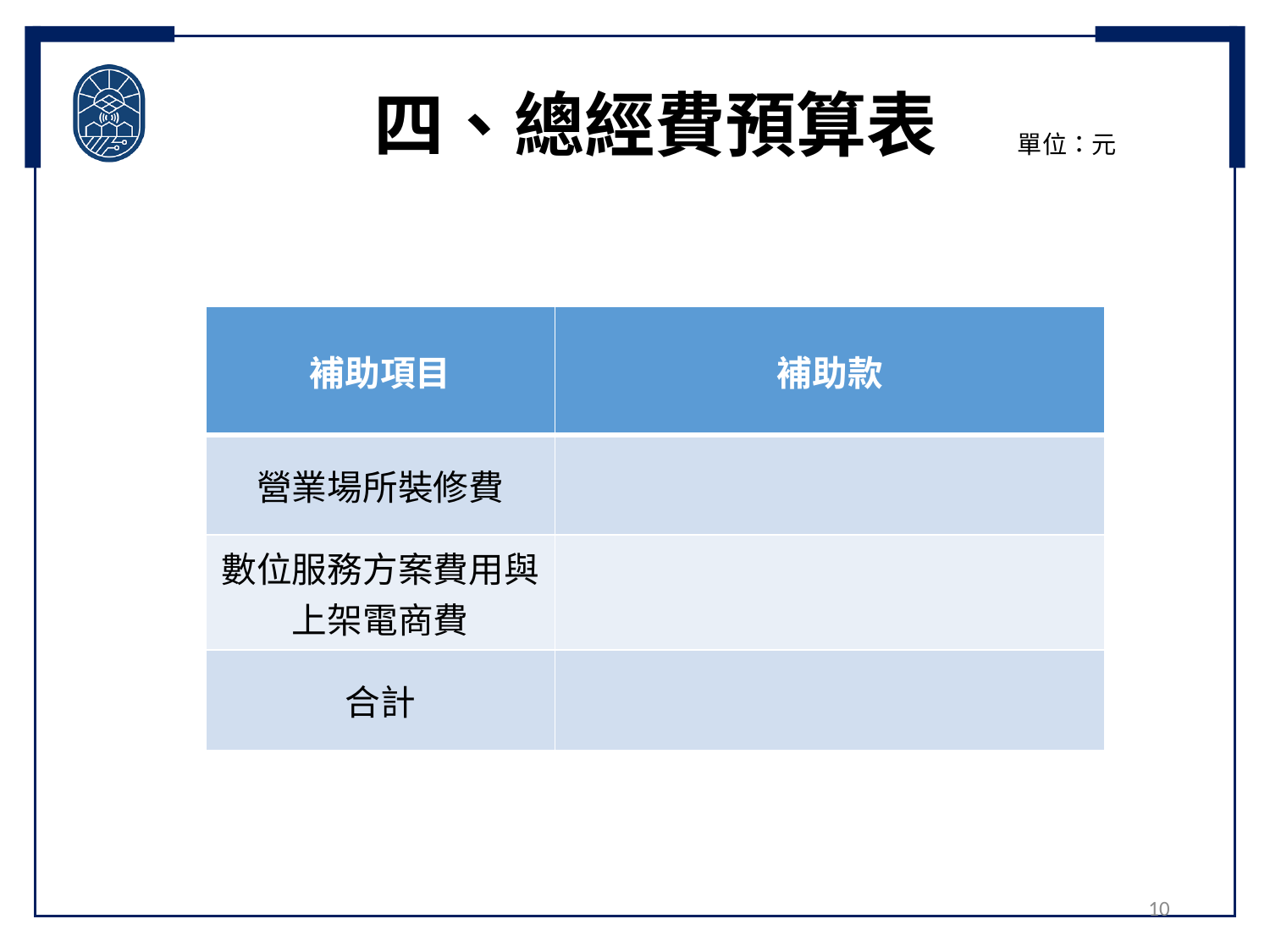

四、總經費預算表
單位：元
| 補助項目 | 補助款 |
| --- | --- |
| 營業場所裝修費 |  |
| 數位服務方案費用與上架電商費 |  |
| 合計 |  |
10